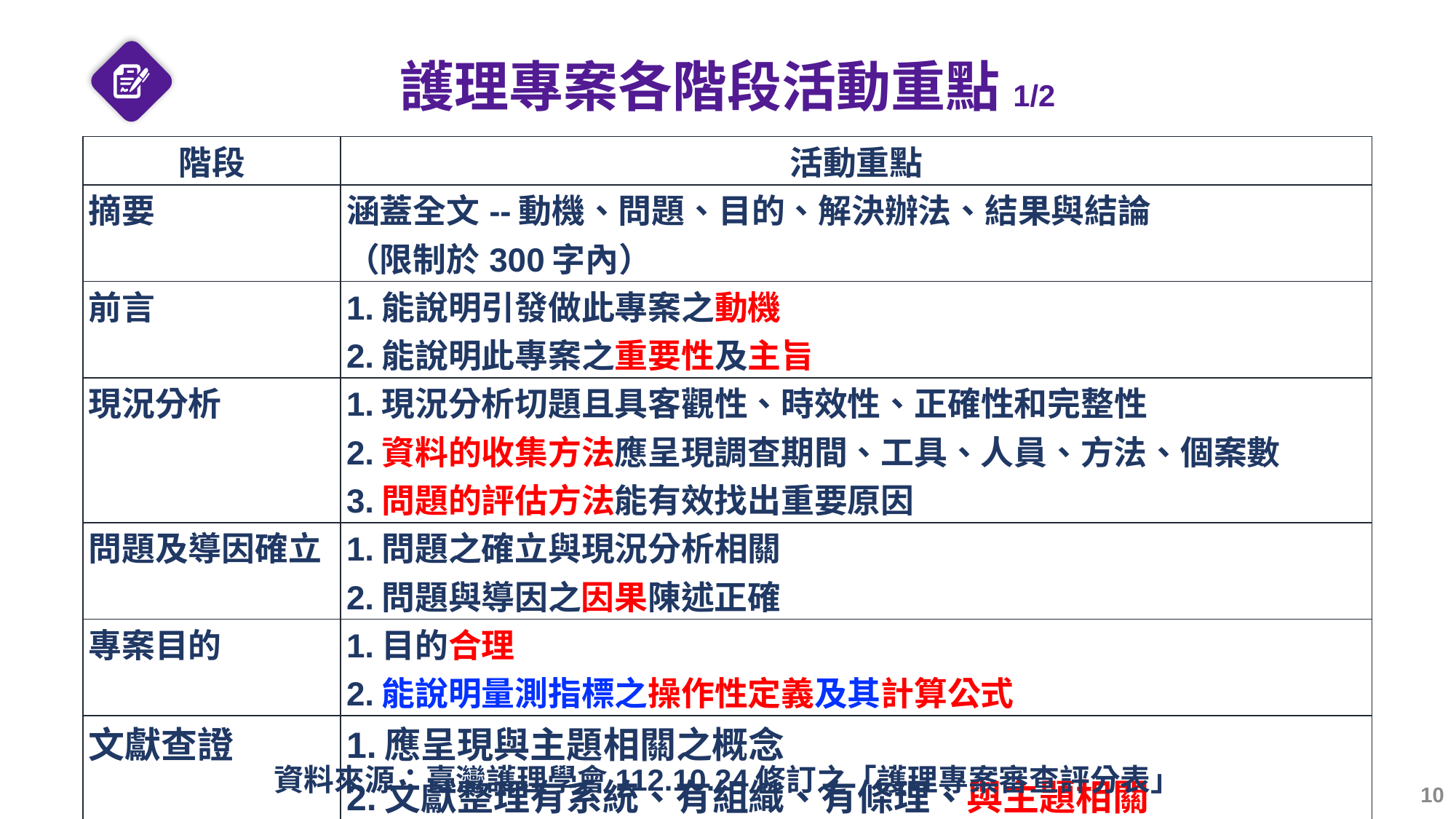

# 護理專案各階段活動重點1/2
| 階段 | 活動重點 |
| --- | --- |
| 摘要 | 涵蓋全文--動機、問題、目的、解決辦法、結果與結論 （限制於300字內） |
| 前言 | 1.能說明引發做此專案之動機 2.能說明此專案之重要性及主旨 |
| 現況分析 | 1.現況分析切題且具客觀性、時效性、正確性和完整性 2.資料的收集方法應呈現調查期間、工具、人員、方法、個案數 3.問題的評估方法能有效找出重要原因 |
| 問題及導因確立 | 1.問題之確立與現況分析相關 2.問題與導因之因果陳述正確 |
| 專案目的 | 1.目的合理 2.能說明量測指標之操作性定義及其計算公式 |
| 文獻查證 | 1.應呈現與主題相關之概念 2.文獻整理有系統、有組織、有條理、與主題相關 3.能呈現與解決辦法相關之文獻(如有高證據等級實證文獻尤佳） |
資料來源：臺灣護理學會112.10.24修訂之「護理專案審查評分表」
10